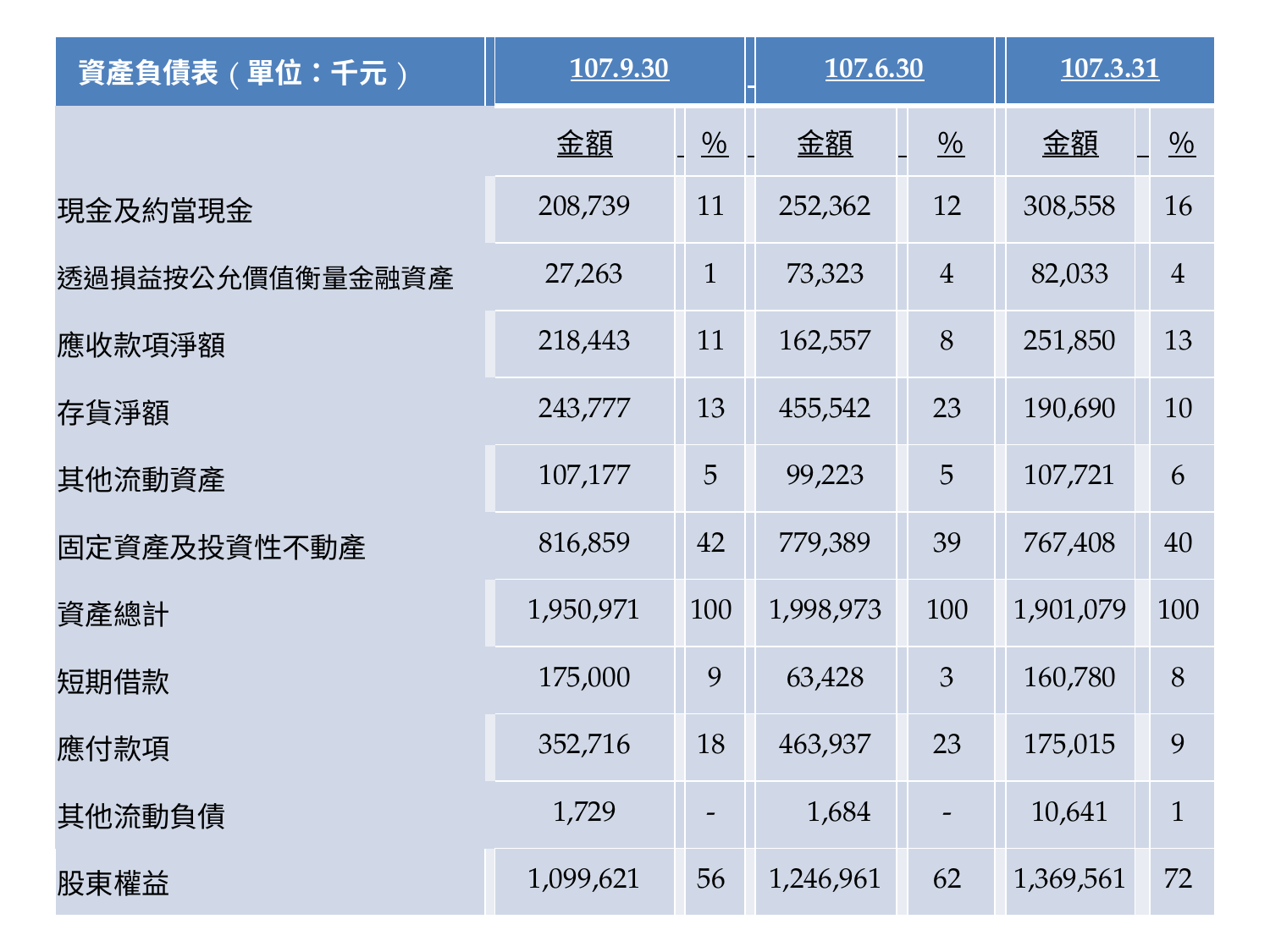

| 資產負債表(單位：千元) |  | 107.9.30 |  |  |  | 107.6.30 |  |  |  | 107.3.31 |  |  |
| --- | --- | --- | --- | --- | --- | --- | --- | --- | --- | --- | --- | --- |
|  |  | 金額 |  | ％ |  | 金額 |  | ％ |  | 金額 |  | ％ |
| 現金及約當現金 |  | 208,739 |  | 11 |  | 252,362 |  | 12 |  | 308,558 |  | 16 |
| 透過損益按公允價值衡量金融資產 |  | 27,263 |  | 1 |  | 73,323 |  | 4 |  | 82,033 |  | 4 |
| 應收款項淨額 |  | 218,443 |  | 11 |  | 162,557 |  | 8 |  | 251,850 |  | 13 |
| 存貨淨額 |  | 243,777 |  | 13 |  | 455,542 |  | 23 |  | 190,690 |  | 10 |
| 其他流動資產 |  | 107,177 |  | 5 |  | 99,223 |  | 5 |  | 107,721 |  | 6 |
| 固定資產及投資性不動產 |  | 816,859 |  | 42 |  | 779,389 |  | 39 |  | 767,408 |  | 40 |
| 資產總計 |  | 1,950,971 |  | 100 |  | 1,998,973 |  | 100 |  | 1,901,079 |  | 100 |
| 短期借款 |  | 175,000 |  | 9 |  | 63,428 |  | 3 |  | 160,780 |  | 8 |
| 應付款項 |  | 352,716 |  | 18 |  | 463,937 |  | 23 |  | 175,015 |  | 9 |
| 其他流動負債 |  | 1,729 |  | - |  | 1,684 |  | - |  | 10,641 |  | 1 |
| 股東權益 |  | 1,099,621 |  | 56 |  | 1,246,961 |  | 62 |  | 1,369,561 |  | 72 |
#